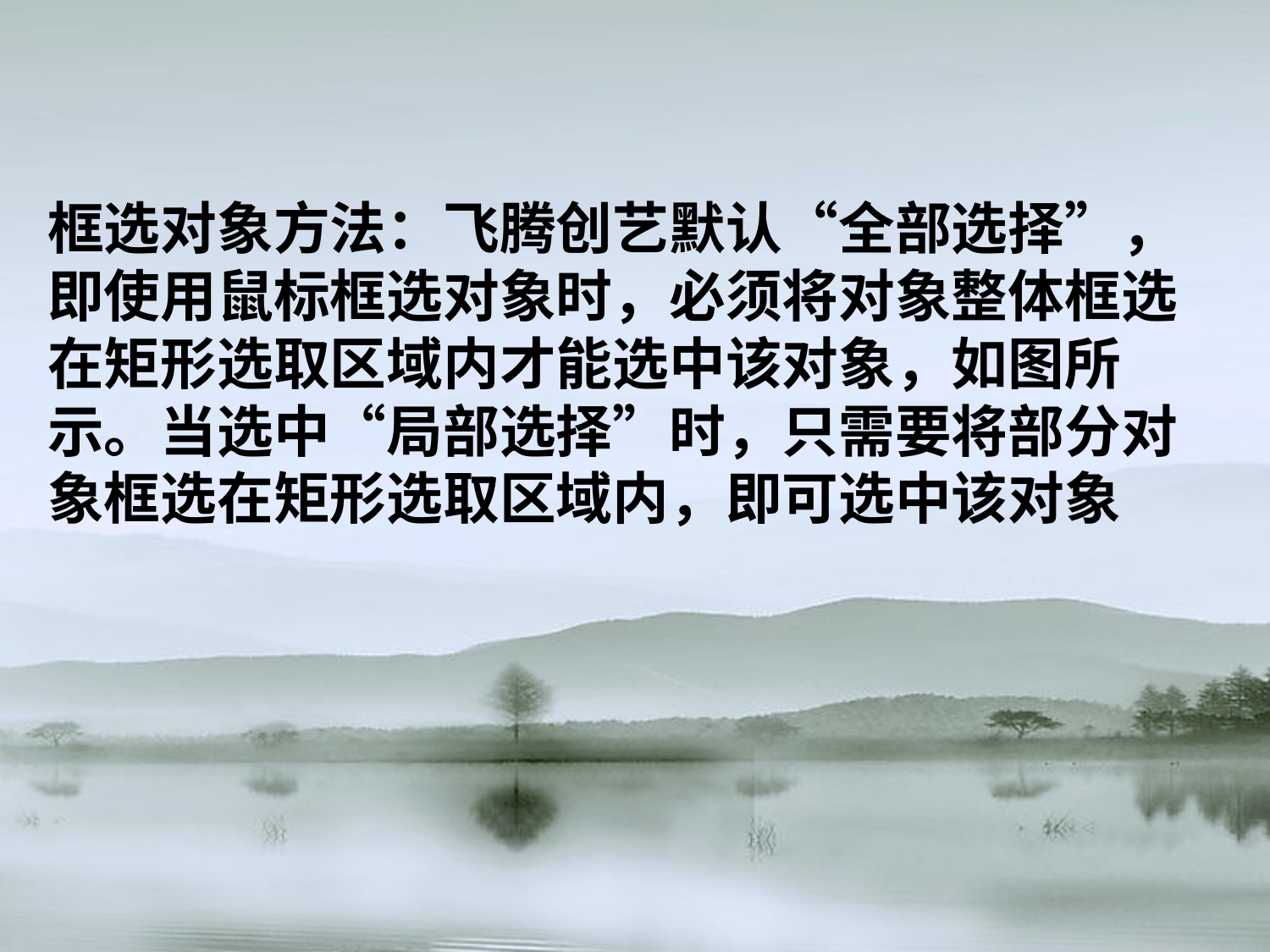

#
框选对象方法：飞腾创艺默认“全部选择”，即使用鼠标框选对象时，必须将对象整体框选在矩形选取区域内才能选中该对象，如图所示。当选中“局部选择”时，只需要将部分对象框选在矩形选取区域内，即可选中该对象